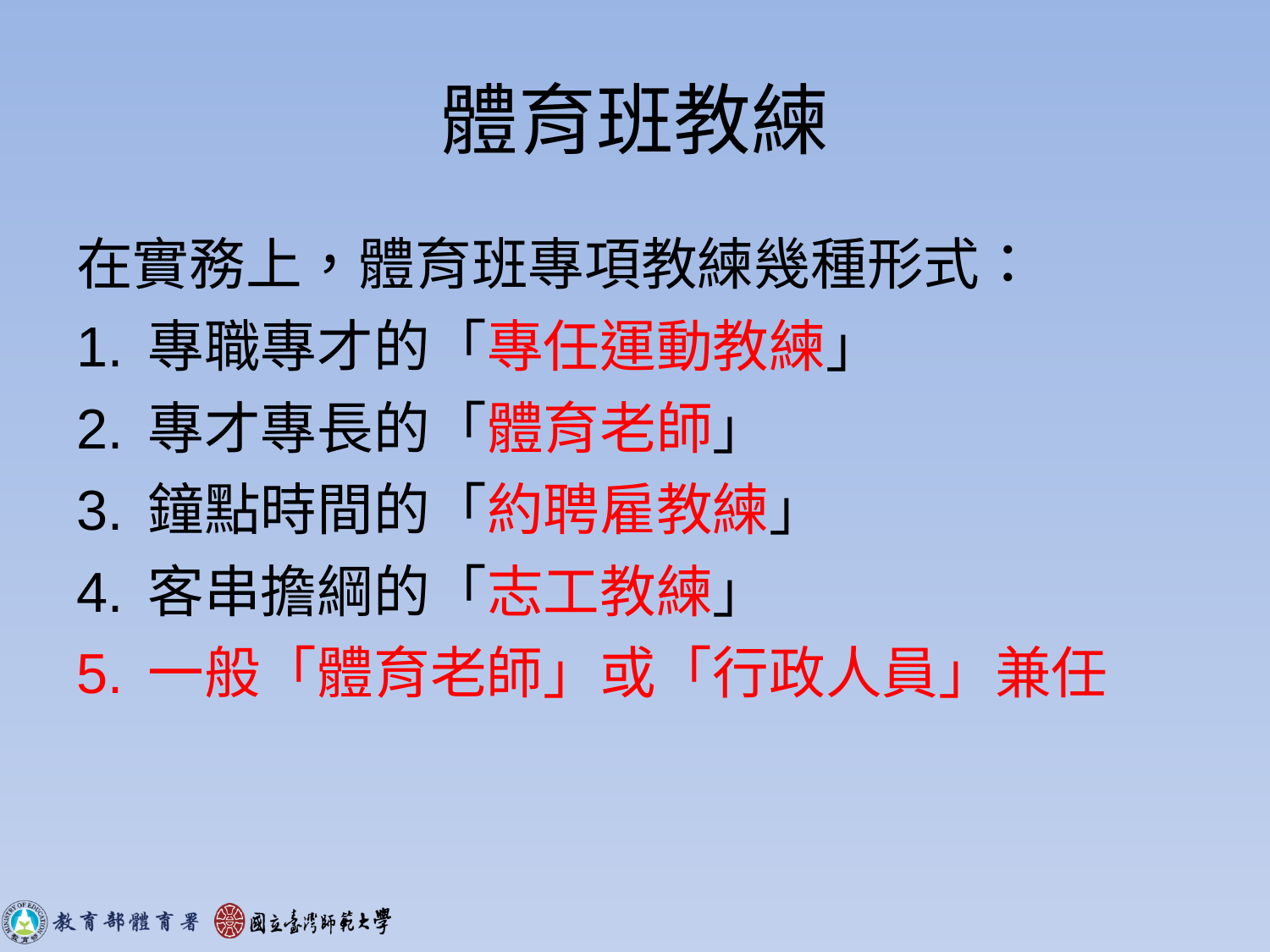

# 體育班教練
在實務上，體育班專項教練幾種形式：
專職專才的「專任運動教練」
專才專長的「體育老師」
鐘點時間的「約聘雇教練」
客串擔綱的「志工教練」
一般「體育老師」或「行政人員」兼任